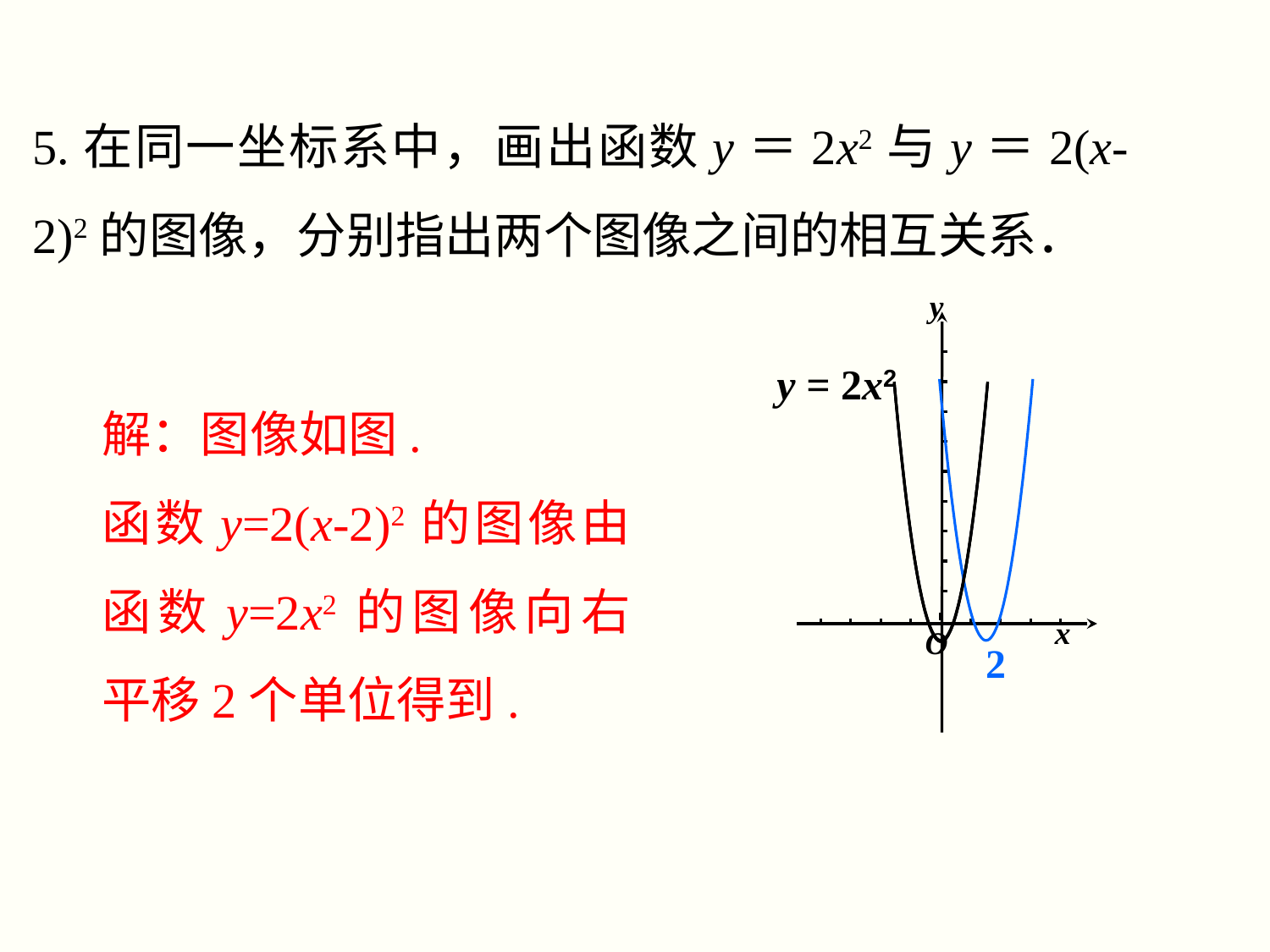

5.在同一坐标系中，画出函数y＝2x2与y＝2(x-2)2的图像，分别指出两个图像之间的相互关系．
y
x
O
y = 2x2
解：图像如图.
函数y=2(x-2)2的图像由函数y=2x2的图像向右平移2个单位得到.

2